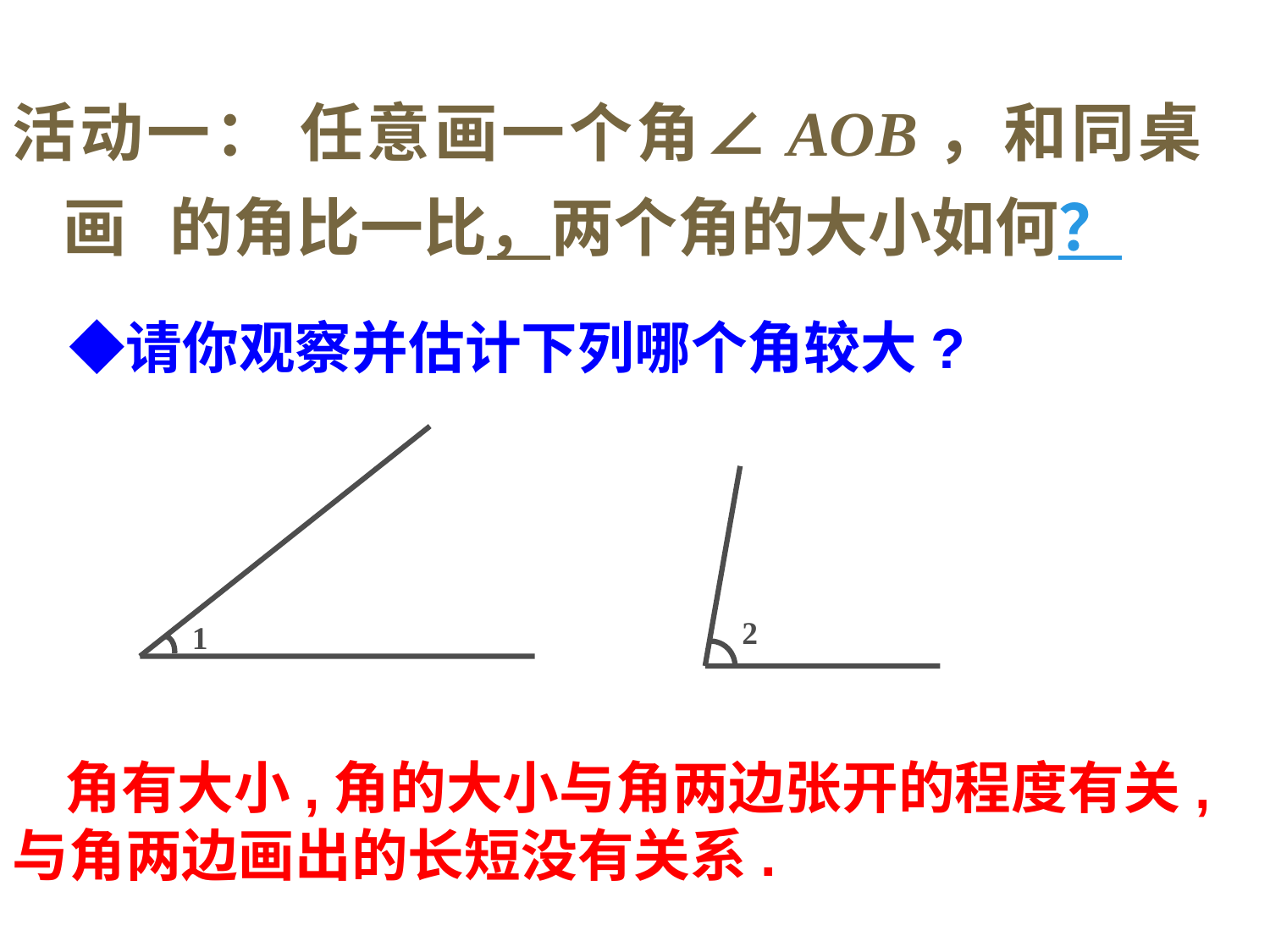

活动一： 任意画一个角∠AOB，和同桌画   的角比一比，两个角的大小如何？

◆请你观察并估计下列哪个角较大?

1

2

   角有大小,角的大小与角两边张开的程度有关,与角两边画出的长短没有关系.